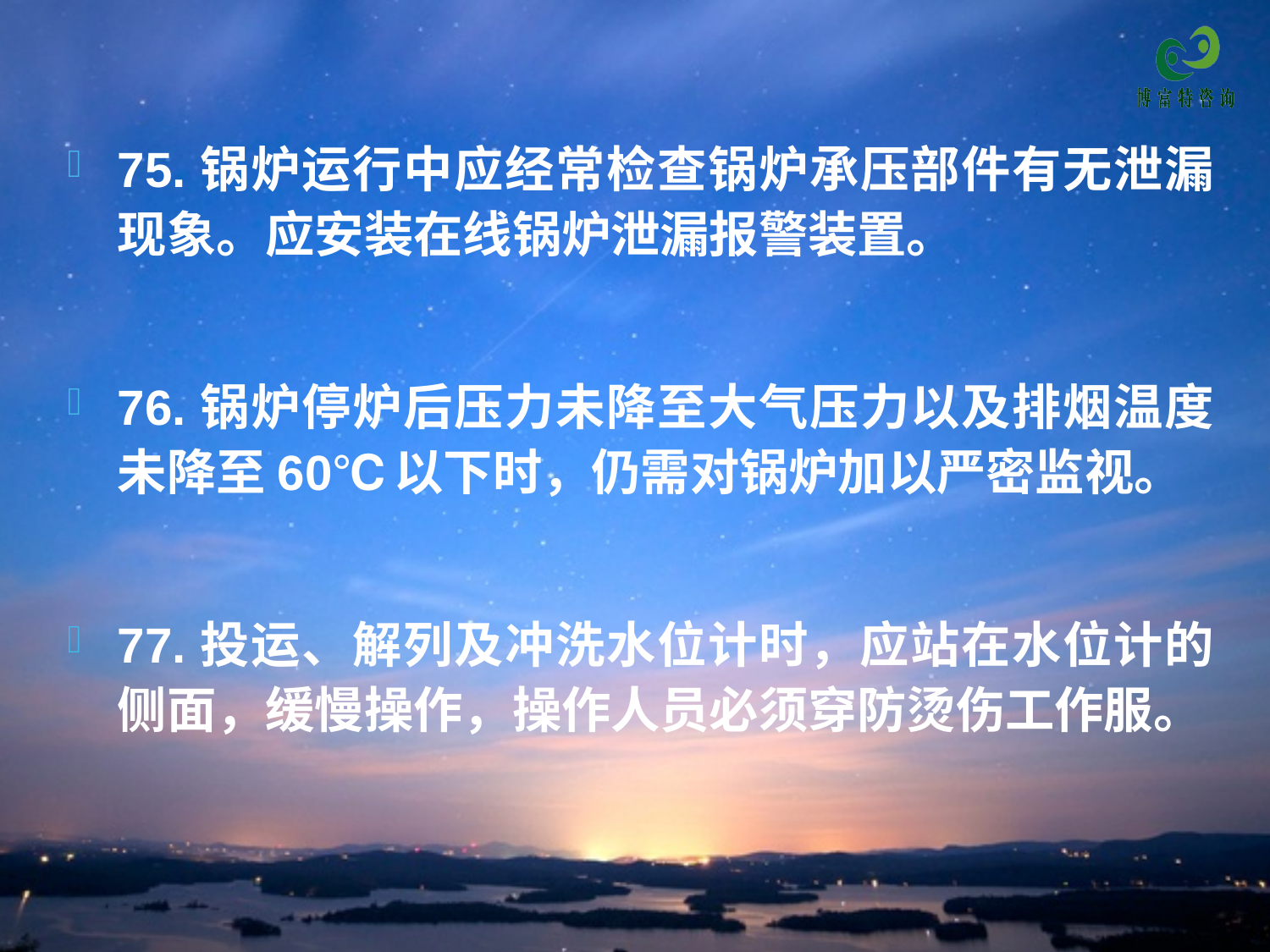

75.锅炉运行中应经常检查锅炉承压部件有无泄漏现象。应安装在线锅炉泄漏报警装置。

76.锅炉停炉后压力未降至大气压力以及排烟温度未降至60℃以下时，仍需对锅炉加以严密监视。

77.投运、解列及冲洗水位计时，应站在水位计的侧面，缓慢操作，操作人员必须穿防烫伤工作服。